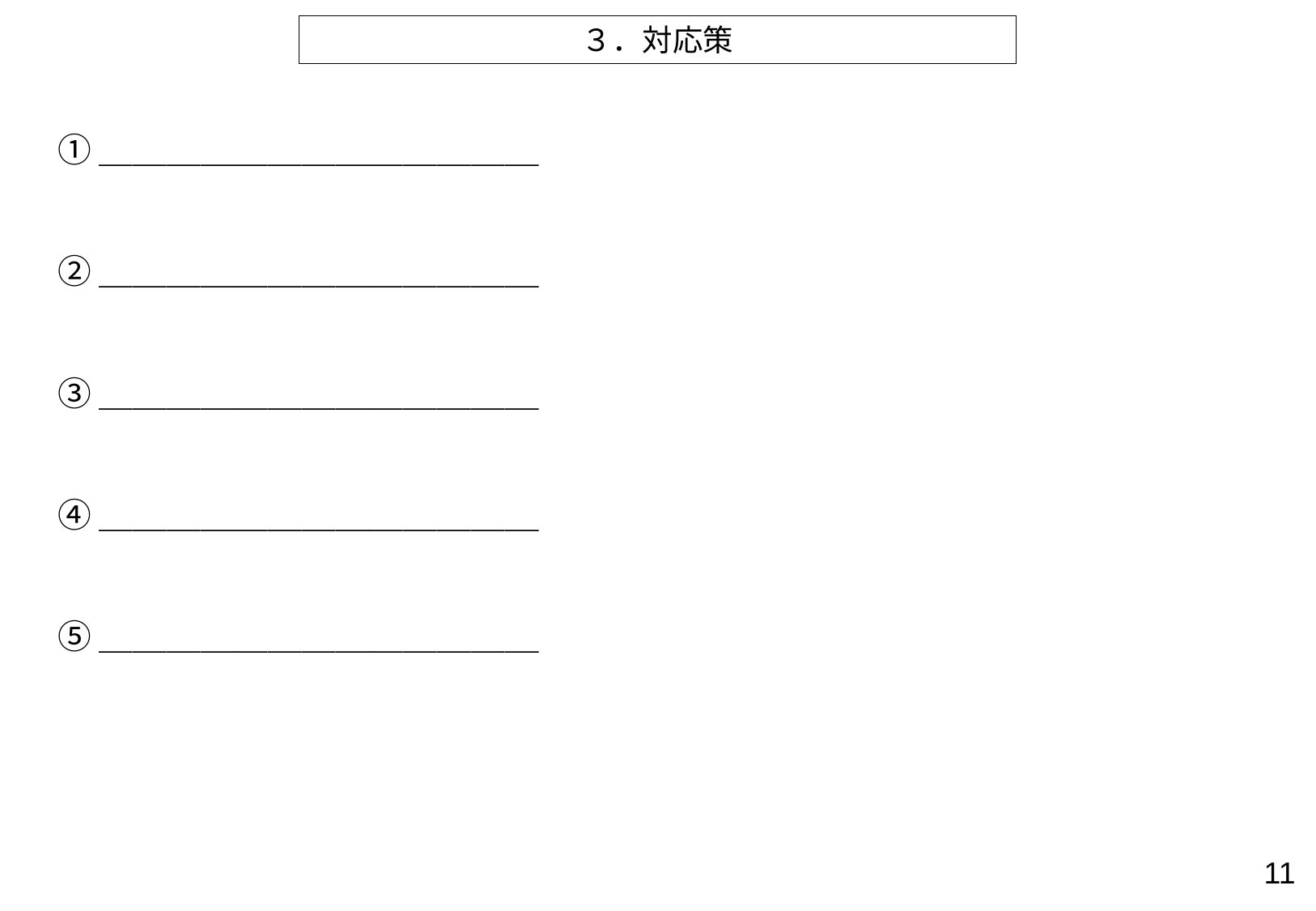

３．対応策

①＿＿＿＿＿＿＿＿＿＿＿＿＿

②＿＿＿＿＿＿＿＿＿＿＿＿＿

③＿＿＿＿＿＿＿＿＿＿＿＿＿

④＿＿＿＿＿＿＿＿＿＿＿＿＿

⑤＿＿＿＿＿＿＿＿＿＿＿＿＿
11